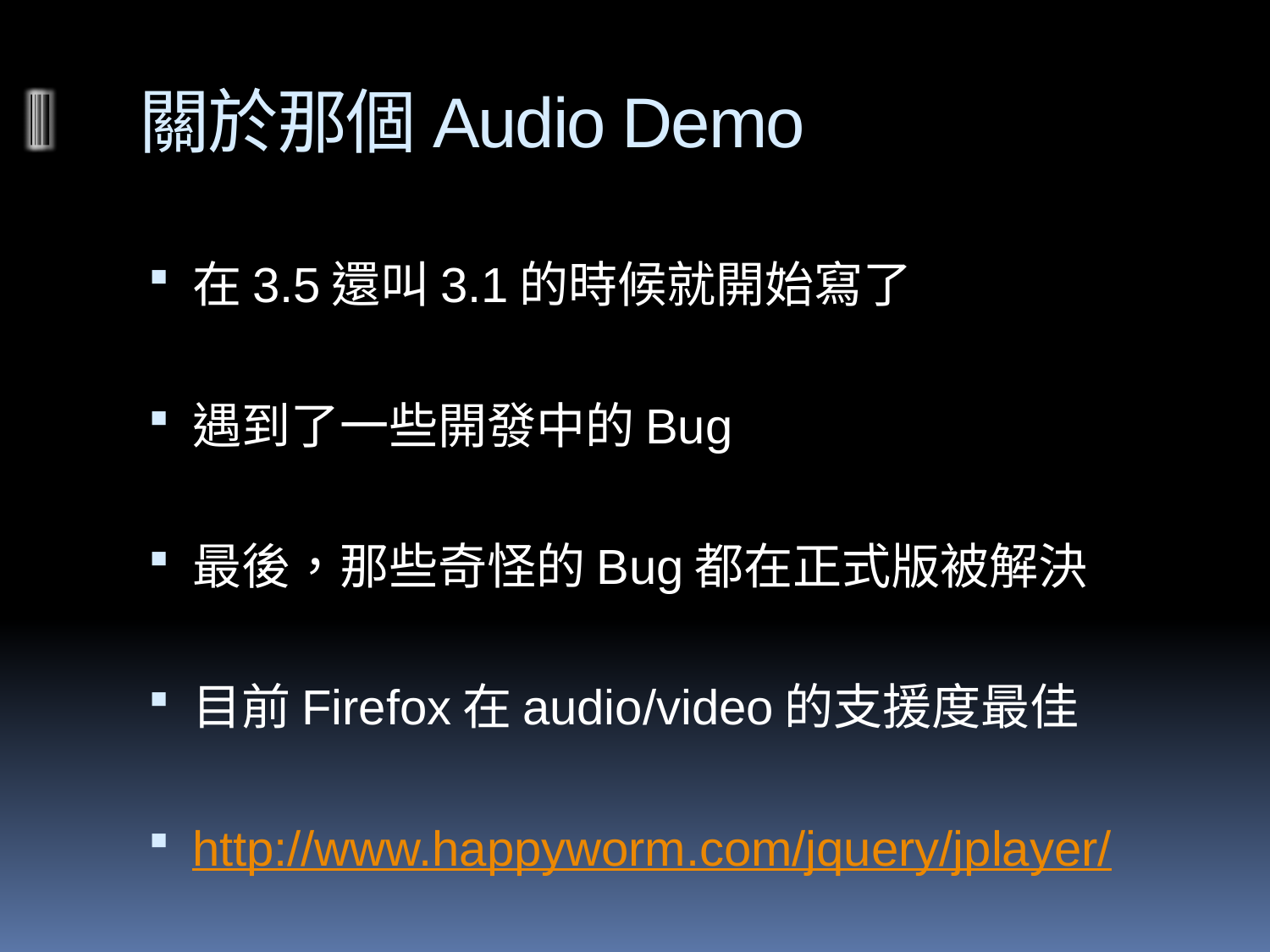

# 關於那個Audio Demo
在3.5還叫3.1的時候就開始寫了

遇到了一些開發中的Bug

最後，那些奇怪的Bug都在正式版被解決

目前Firefox在audio/video的支援度最佳

http://www.happyworm.com/jquery/jplayer/